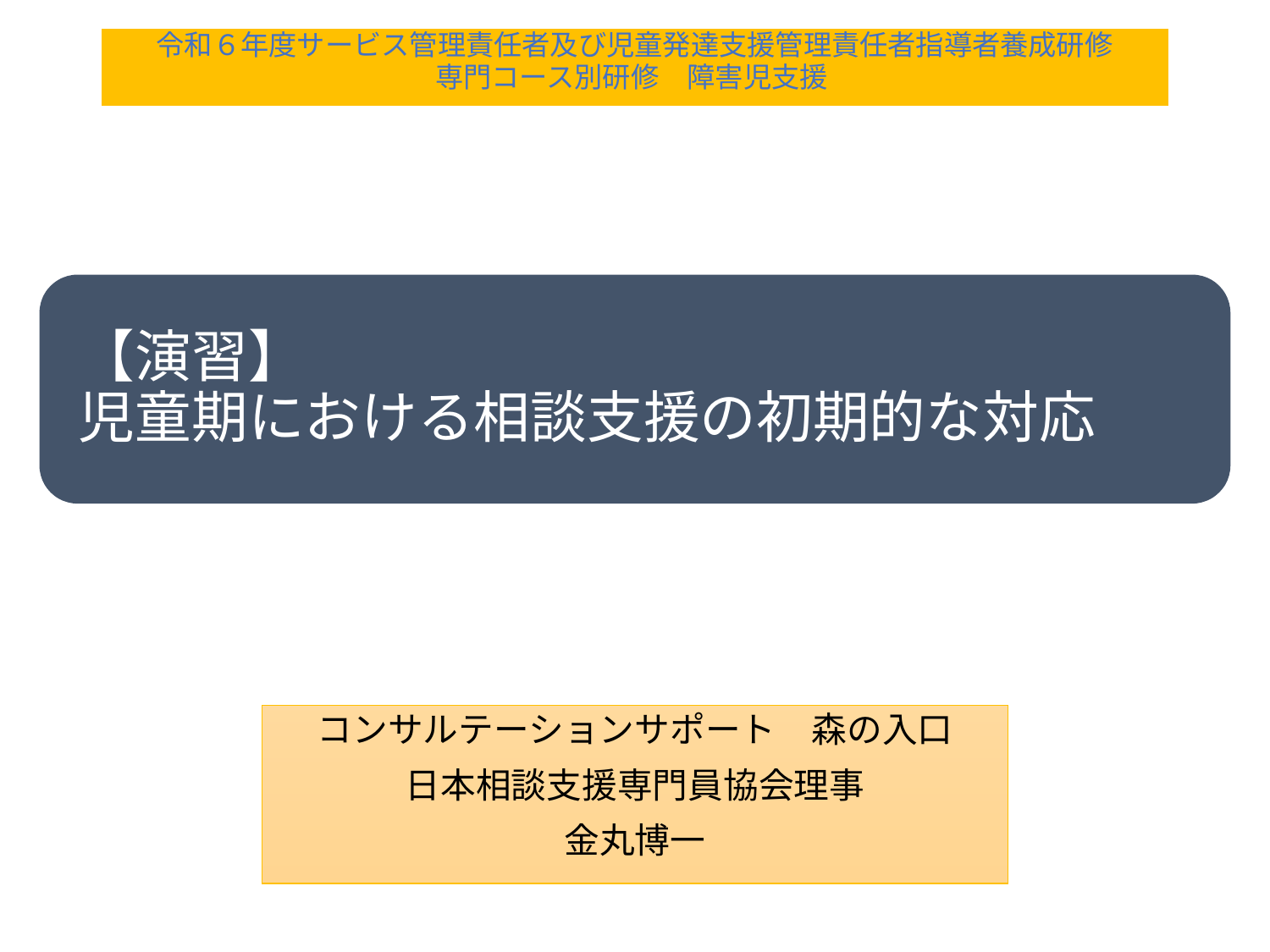

令和６年度サービス管理責任者及び児童発達支援管理責任者指導者養成研修
専門コース別研修　障害児支援

【演習】
児童期における相談支援の初期的な対応
コンサルテーションサポート　森の入口
日本相談支援専門員協会理事
金丸博一